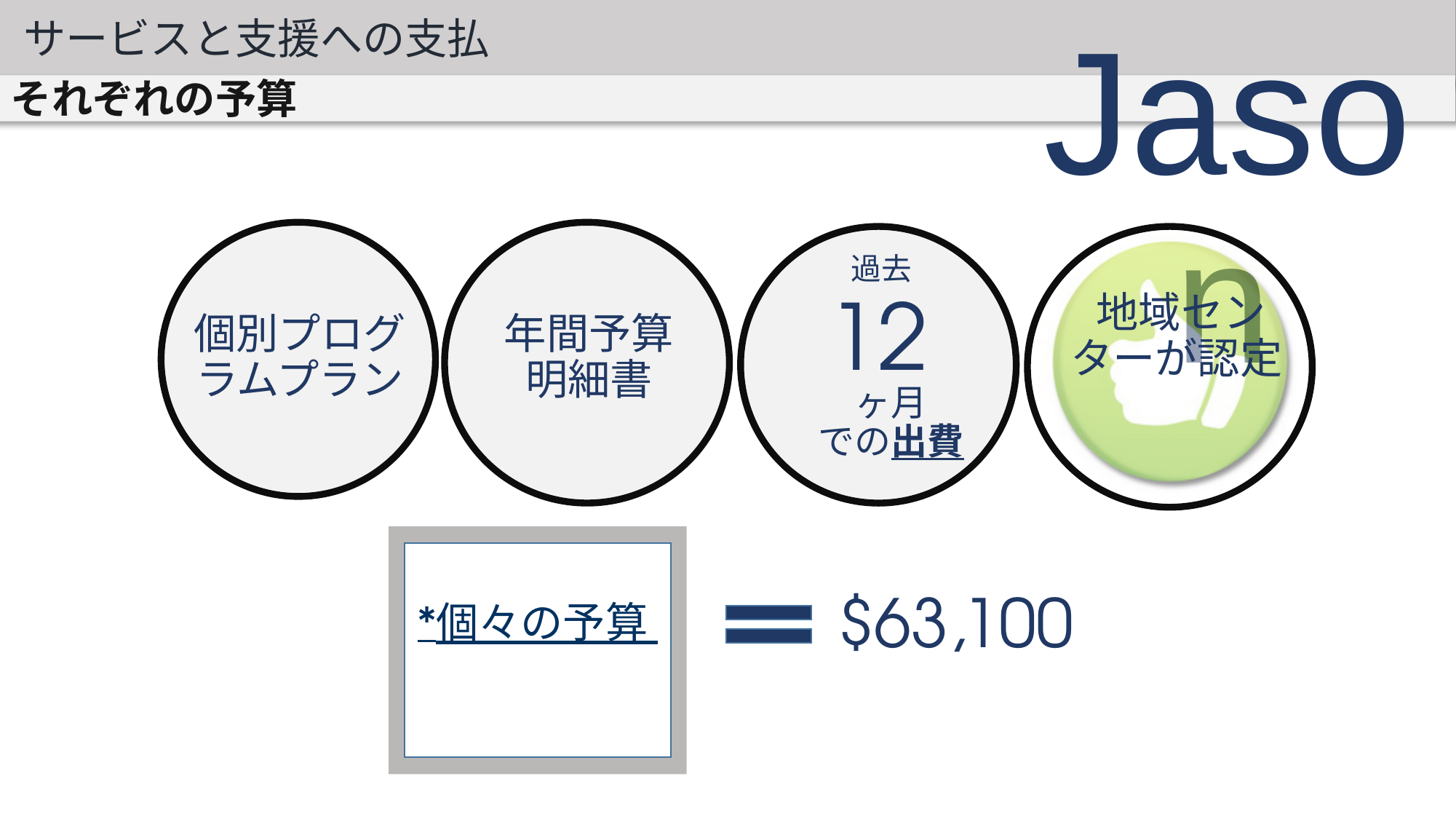

サービスと支援への支払
Jason
それぞれの予算

過去
12
地域セン
ターが認定
個別プログラムプラン
年間予算
明細書
ヶ月
での出費

$63,100
*個々の予算